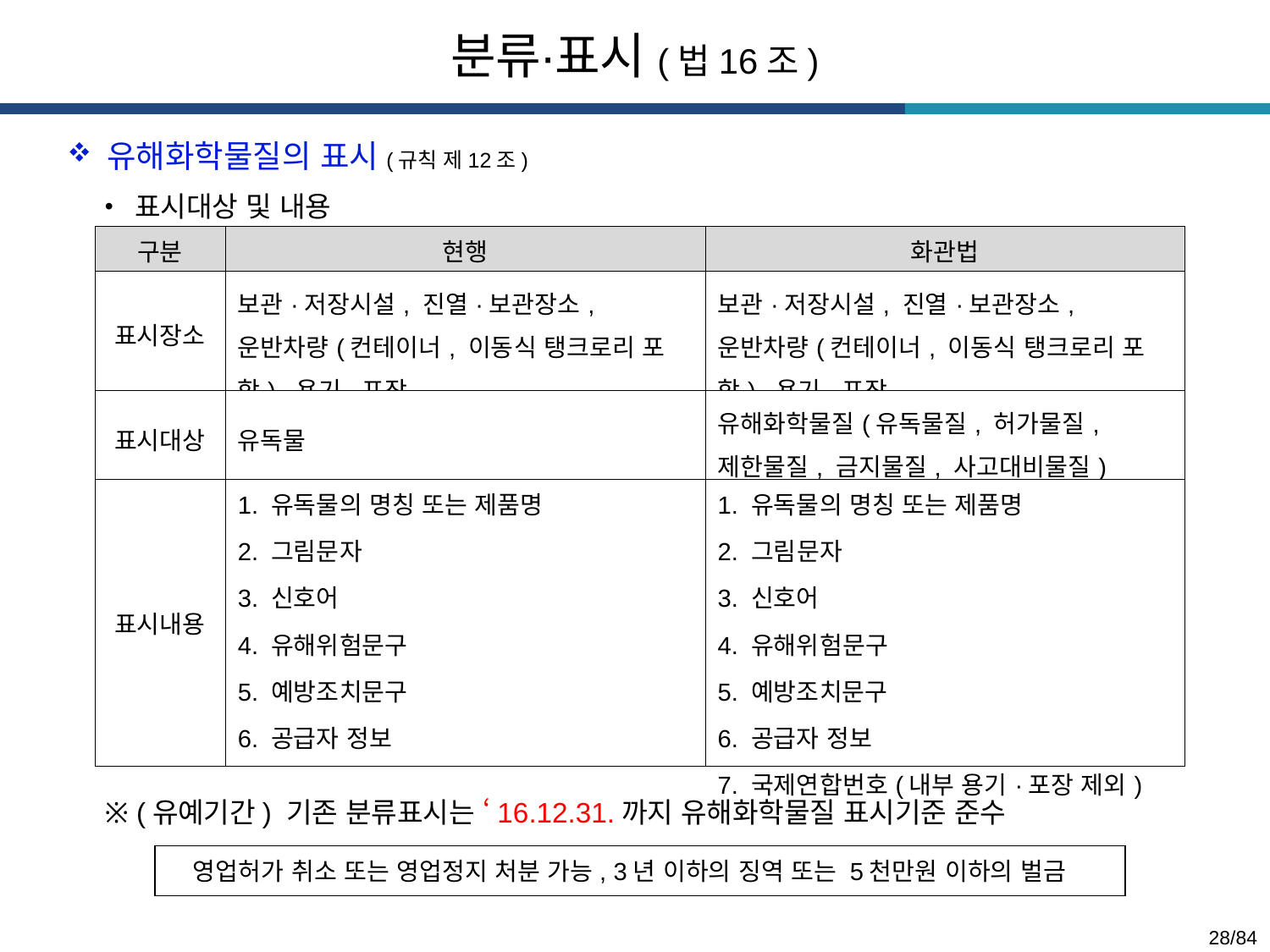

분류∙표시(법16조)
유해화학물질의 표시(규칙 제12조)
표시대상 및 내용
| 구분 | 현행 | 화관법 |
| --- | --- | --- |
| 표시장소 | 보관·저장시설, 진열·보관장소, 운반차량(컨테이너, 이동식 탱크로리 포함), 용기·포장 | 보관·저장시설, 진열·보관장소, 운반차량(컨테이너, 이동식 탱크로리 포함), 용기·포장 |
| 표시대상 | 유독물 | 유해화학물질(유독물질, 허가물질, 제한물질, 금지물질, 사고대비물질) |
| 표시내용 | 1. 유독물의 명칭 또는 제품명 2. 그림문자 3. 신호어 4. 유해위험문구 5. 예방조치문구 6. 공급자 정보 | 1. 유독물의 명칭 또는 제품명 2. 그림문자 3. 신호어 4. 유해위험문구 5. 예방조치문구 6. 공급자 정보 7. 국제연합번호(내부 용기·포장 제외) |
※ (유예기간) 기존 분류표시는 ‘16.12.31.까지 유해화학물질 표시기준 준수
영업허가 취소 또는 영업정지 처분 가능, 3년 이하의 징역 또는 5천만원 이하의 벌금